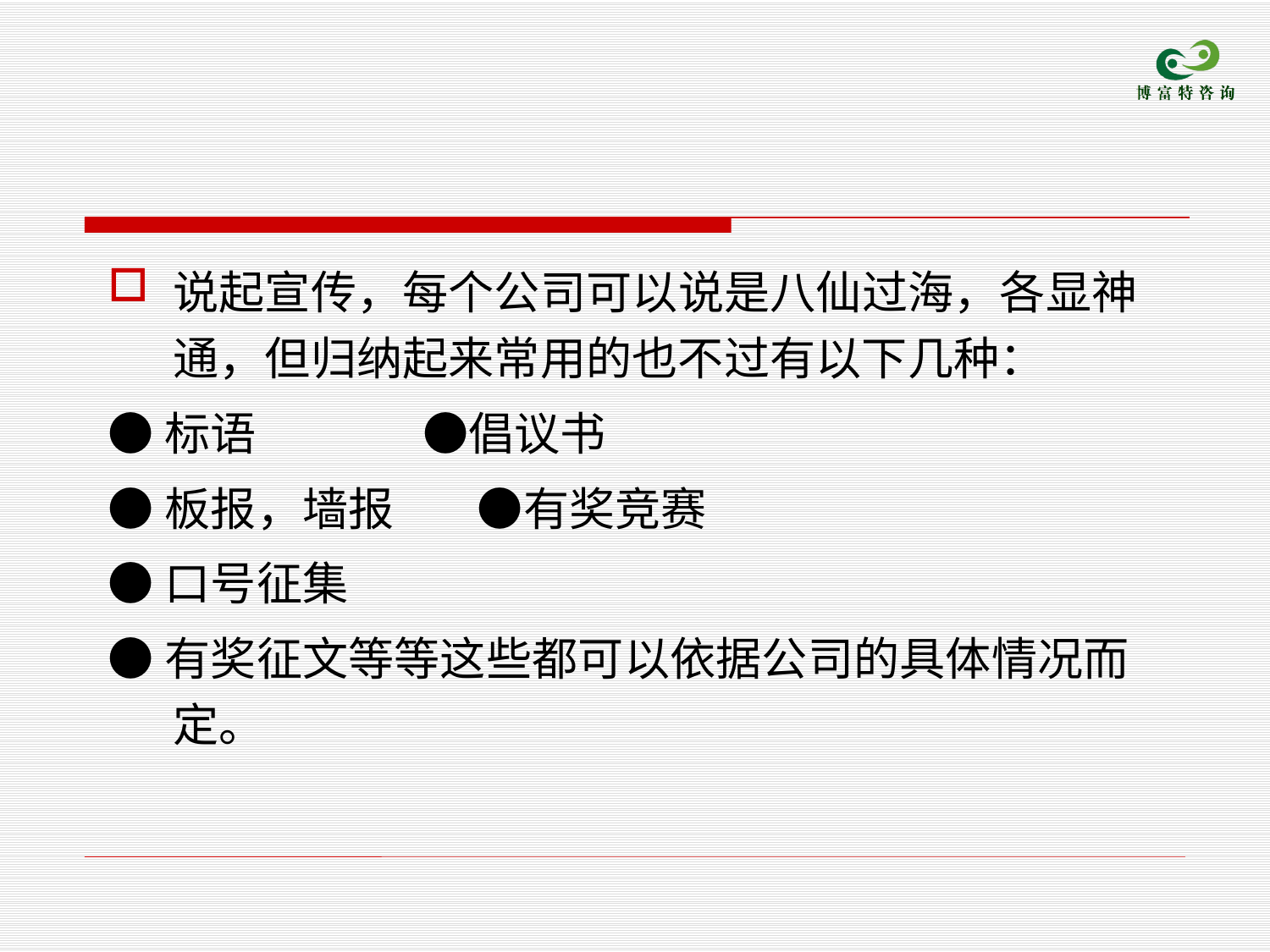

说起宣传，每个公司可以说是八仙过海，各显神通，但归纳起来常用的也不过有以下几种：
●标语                ●倡议书
●板报，墙报        ●有奖竞赛
●口号征集
●有奖征文等等这些都可以依据公司的具体情况而定。
358